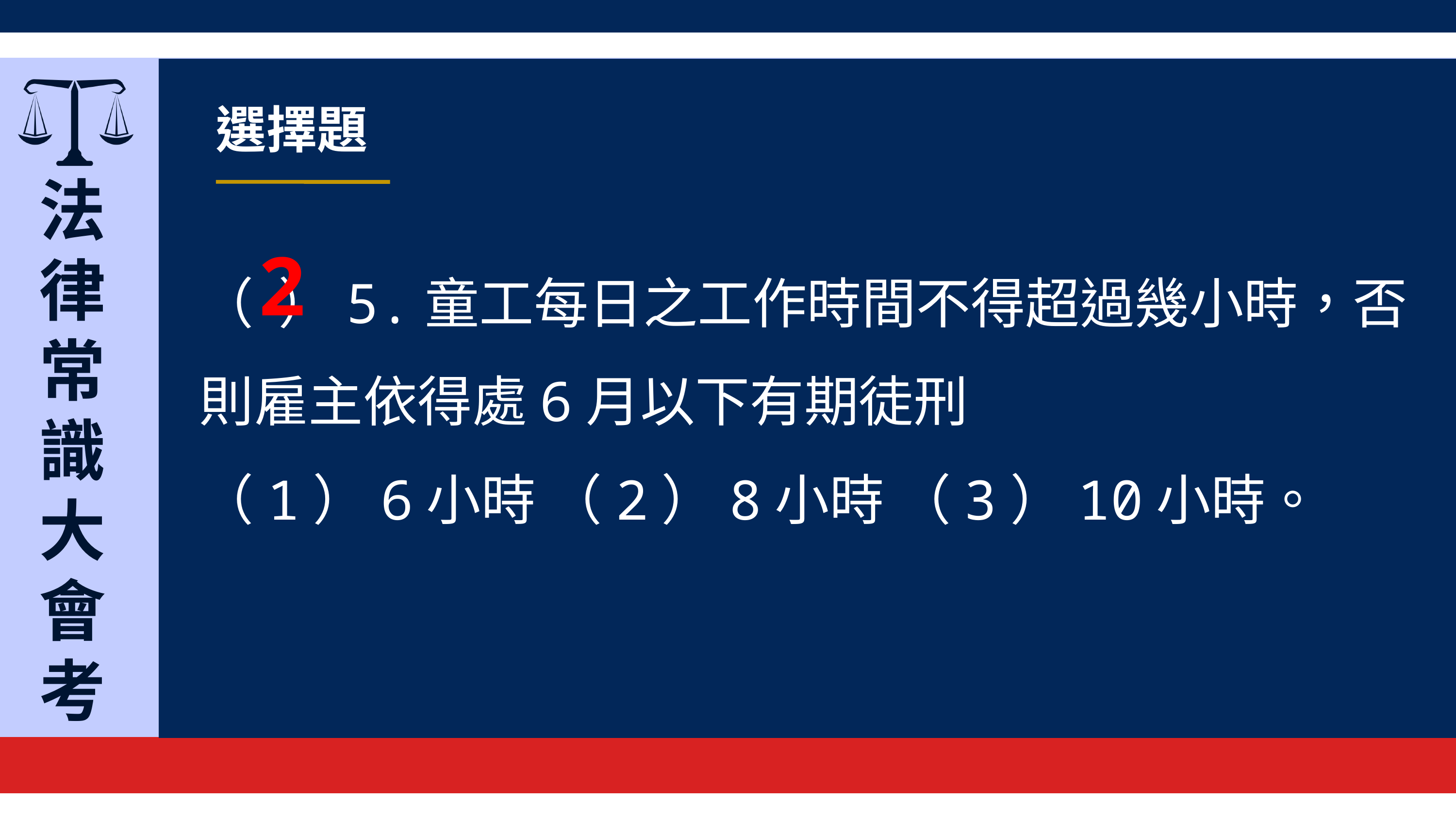

選擇題
法律常識
大會考

2
（  ）5.童工每日之工作時間不得超過幾小時，否則雇主依得處6月以下有期徒刑
（1）6小時 （2）8小時 （3）10小時。